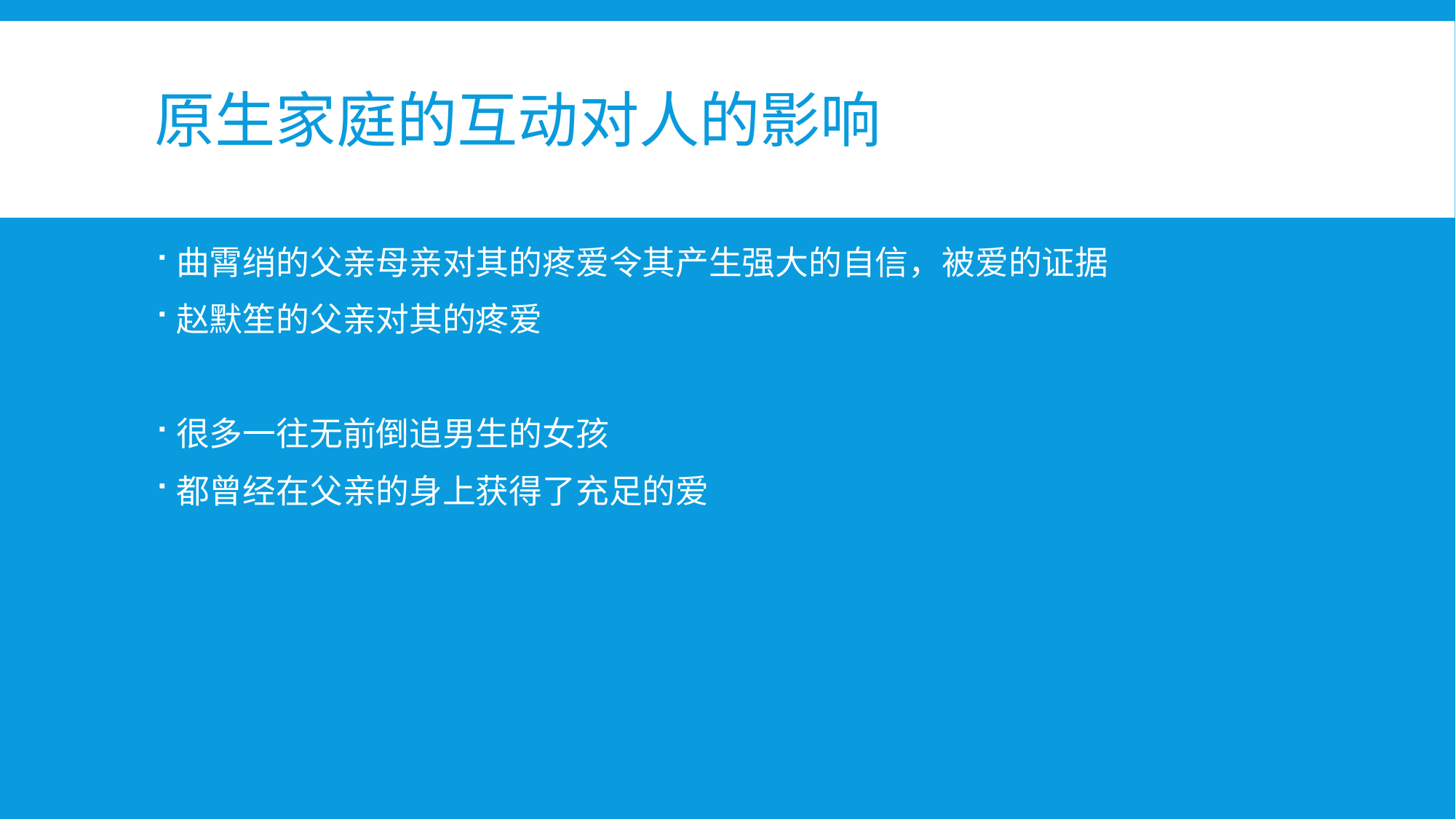

# 原生家庭的互动对人的影响
曲霄绡的父亲母亲对其的疼爱令其产生强大的自信，被爱的证据
赵默笙的父亲对其的疼爱

很多一往无前倒追男生的女孩
都曾经在父亲的身上获得了充足的爱